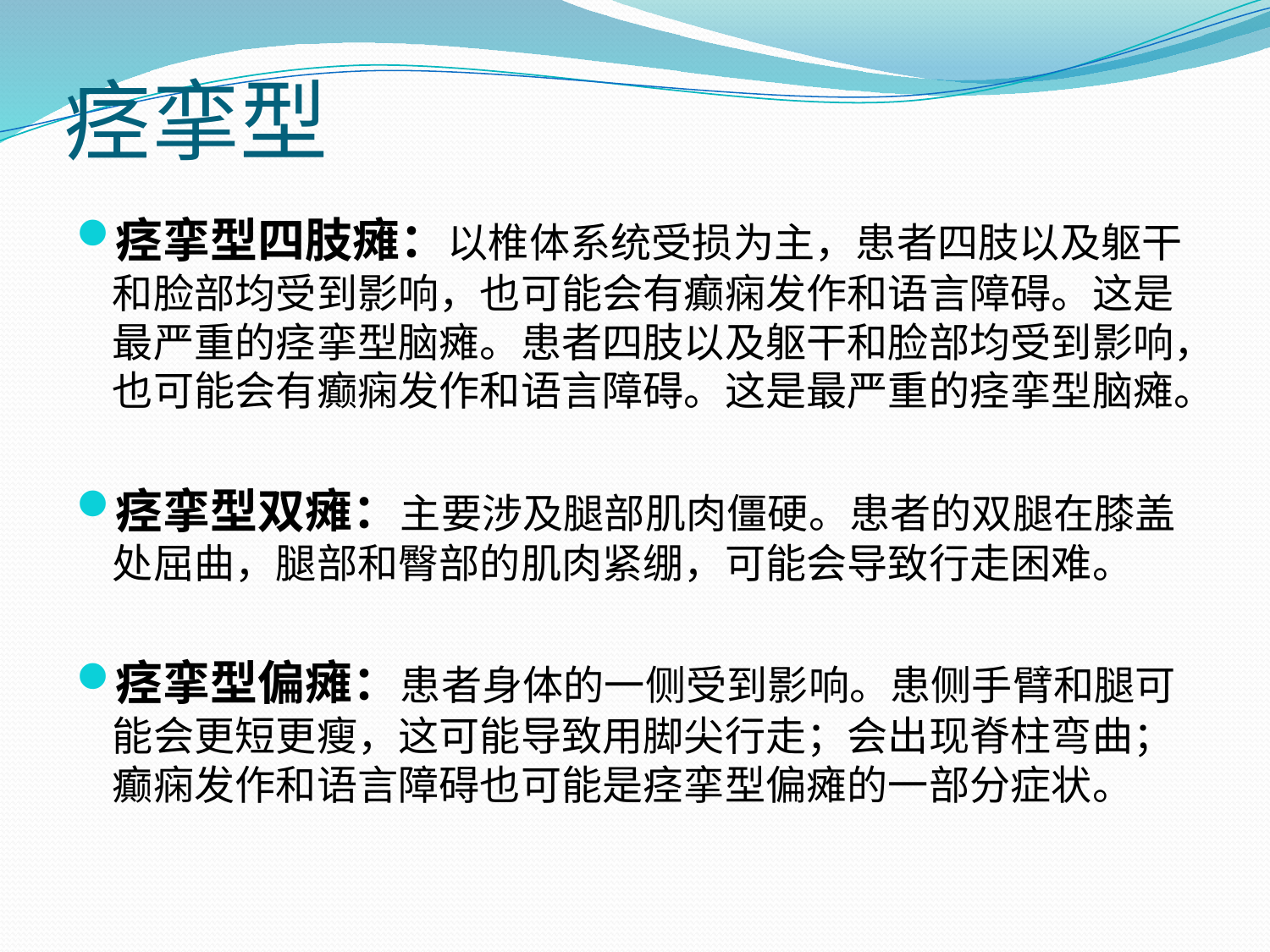

# 痉挛型
痉挛型四肢瘫：以椎体系统受损为主，患者四肢以及躯干和脸部均受到影响，也可能会有癫痫发作和语言障碍。这是最严重的痉挛型脑瘫。患者四肢以及躯干和脸部均受到影响，也可能会有癫痫发作和语言障碍。这是最严重的痉挛型脑瘫。

痉挛型双瘫：主要涉及腿部肌肉僵硬。患者的双腿在膝盖处屈曲，腿部和臀部的肌肉紧绷，可能会导致行走困难。

痉挛型偏瘫：患者身体的一侧受到影响。患侧手臂和腿可能会更短更瘦，这可能导致用脚尖行走；会出现脊柱弯曲；癫痫发作和语言障碍也可能是痉挛型偏瘫的一部分症状。